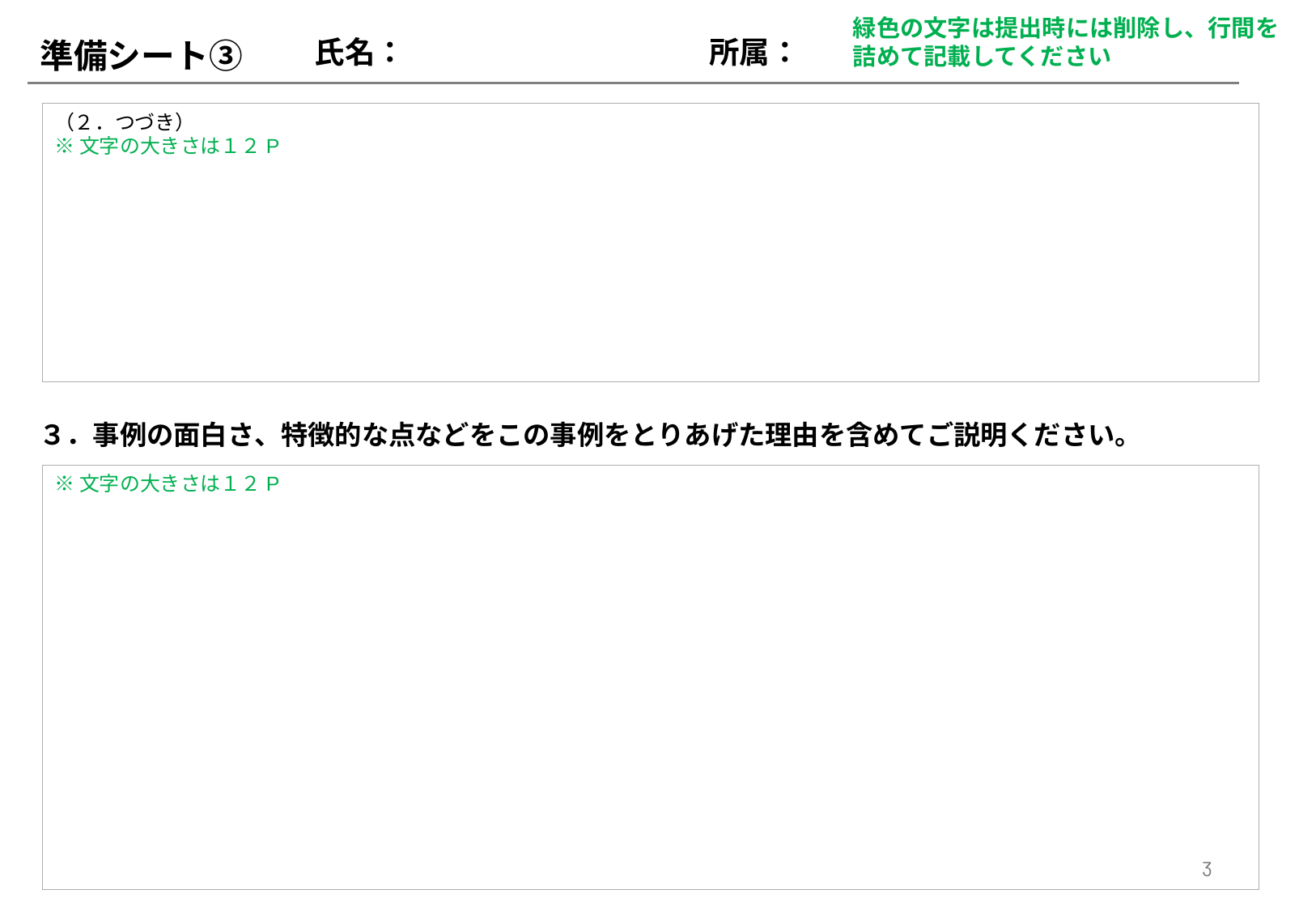

緑色の文字は提出時には削除し、行間を
詰めて記載してください
氏名：　　　　　　　　　　所属：
準備シート③
（２．つづき）
※文字の大きさは１２P

３．事例の面白さ、特徴的な点などをこの事例をとりあげた理由を含めてご説明ください。
※文字の大きさは１２P

3